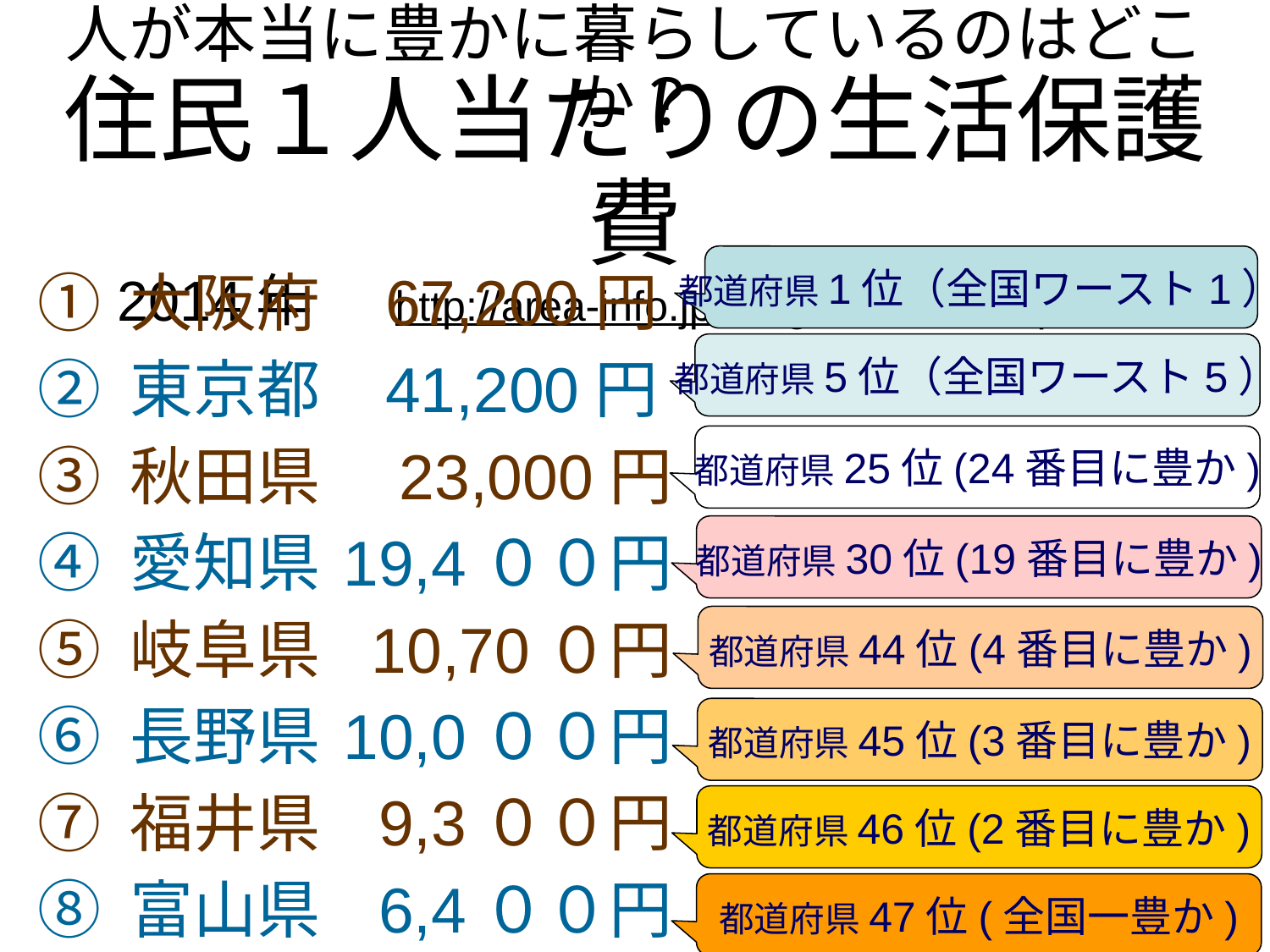

人が本当に豊かに暮らしているのはどこか？
住民１人当たりの生活保護費
2014年 　http://area-info.jpn.org/SehoPerPop.html
都道府県1位（全国ワースト1）
67,200円
41,200円
23,000円
19,4００円
 10,70０円
10,0００円
9,3００円
6,4００円
① 大阪府
② 東京都
③ 秋田県
④ 愛知県
⑤ 岐阜県
⑥ 長野県
⑦ 福井県
⑧ 富山県
都道府県5位（全国ワースト5）
都道府県25位(24番目に豊か)
都道府県30位(19番目に豊か)
都道府県44位(4番目に豊か)
都道府県45位(3番目に豊か)
都道府県46位(2番目に豊か)
都道府県47位(全国一豊か)